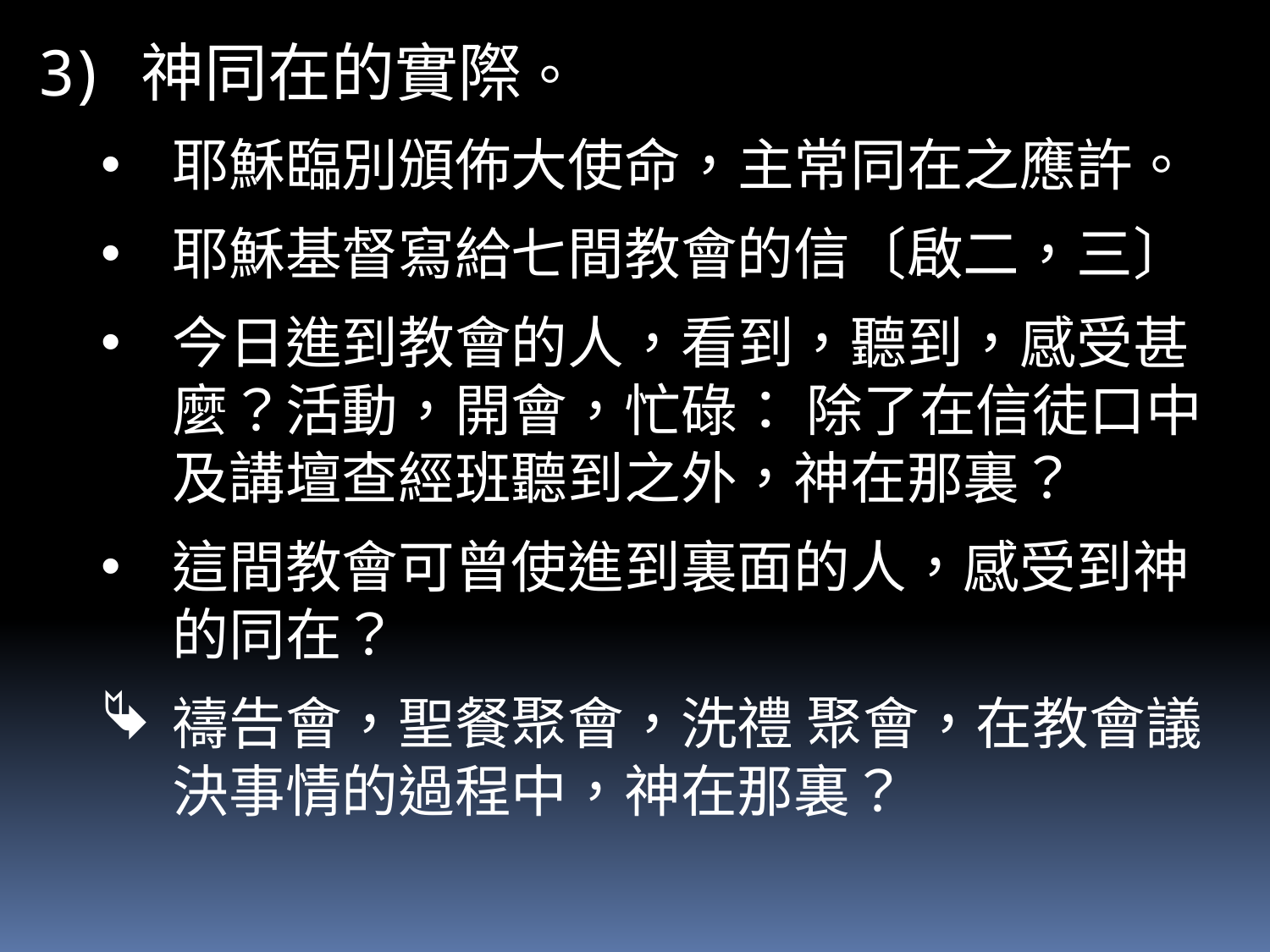

神同在的實際。
耶穌臨別頒佈大使命，主常同在之應許。
耶穌基督寫給七間教會的信〔啟二，三〕
今日進到教會的人，看到，聽到，感受甚麼？活動，開會，忙碌： 除了在信徒口中及講壇查經班聽到之外，神在那裏？
這間教會可曾使進到裏面的人，感受到神的同在？
禱告會，聖餐聚會，洗禮 聚會，在教會議決事情的過程中，神在那裏？